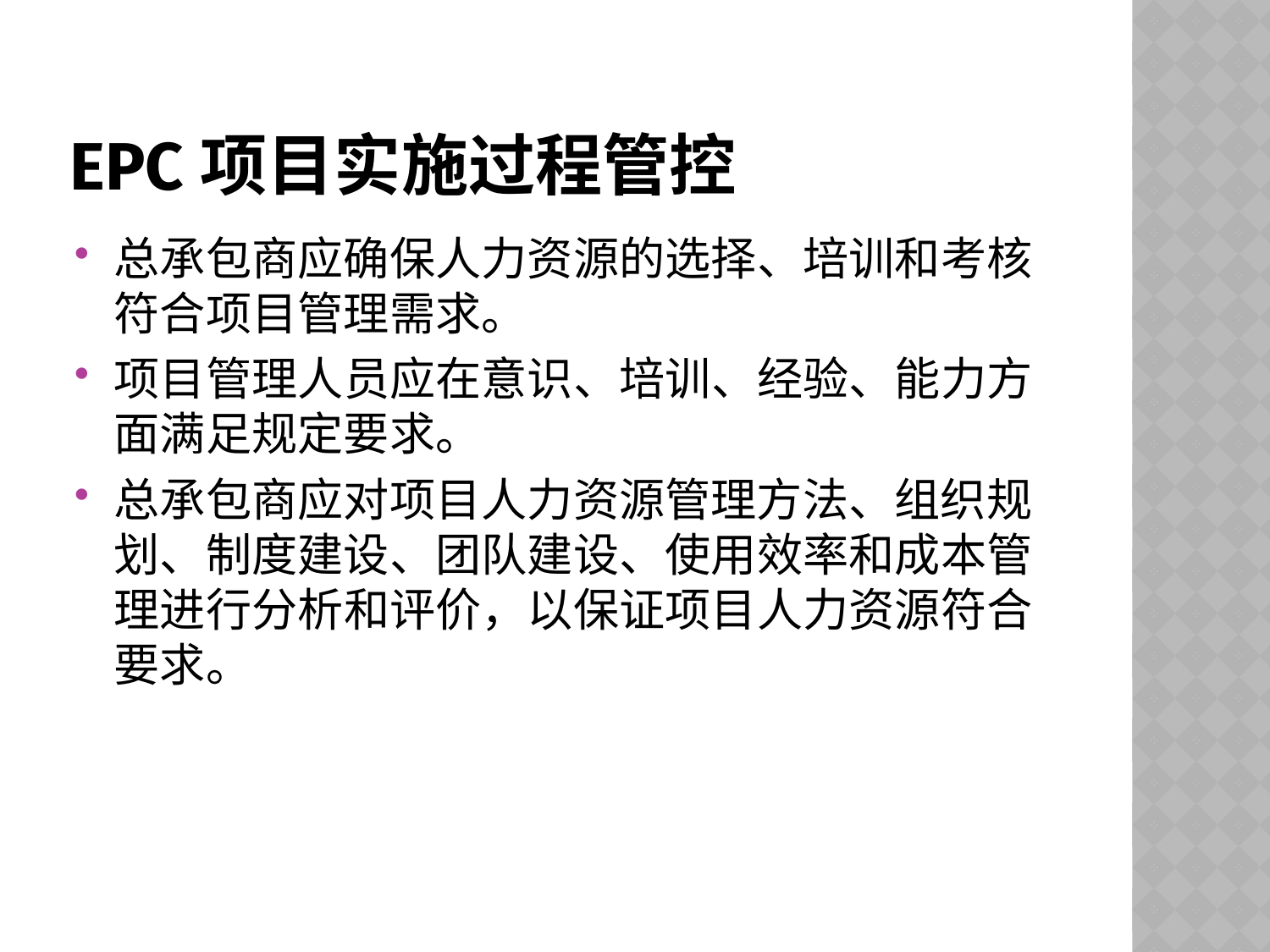

# EPC项目实施过程管控
总承包商应确保人力资源的选择、培训和考核符合项目管理需求。
项目管理人员应在意识、培训、经验、能力方面满足规定要求。
总承包商应对项目人力资源管理方法、组织规划、制度建设、团队建设、使用效率和成本管理进行分析和评价，以保证项目人力资源符合要求。